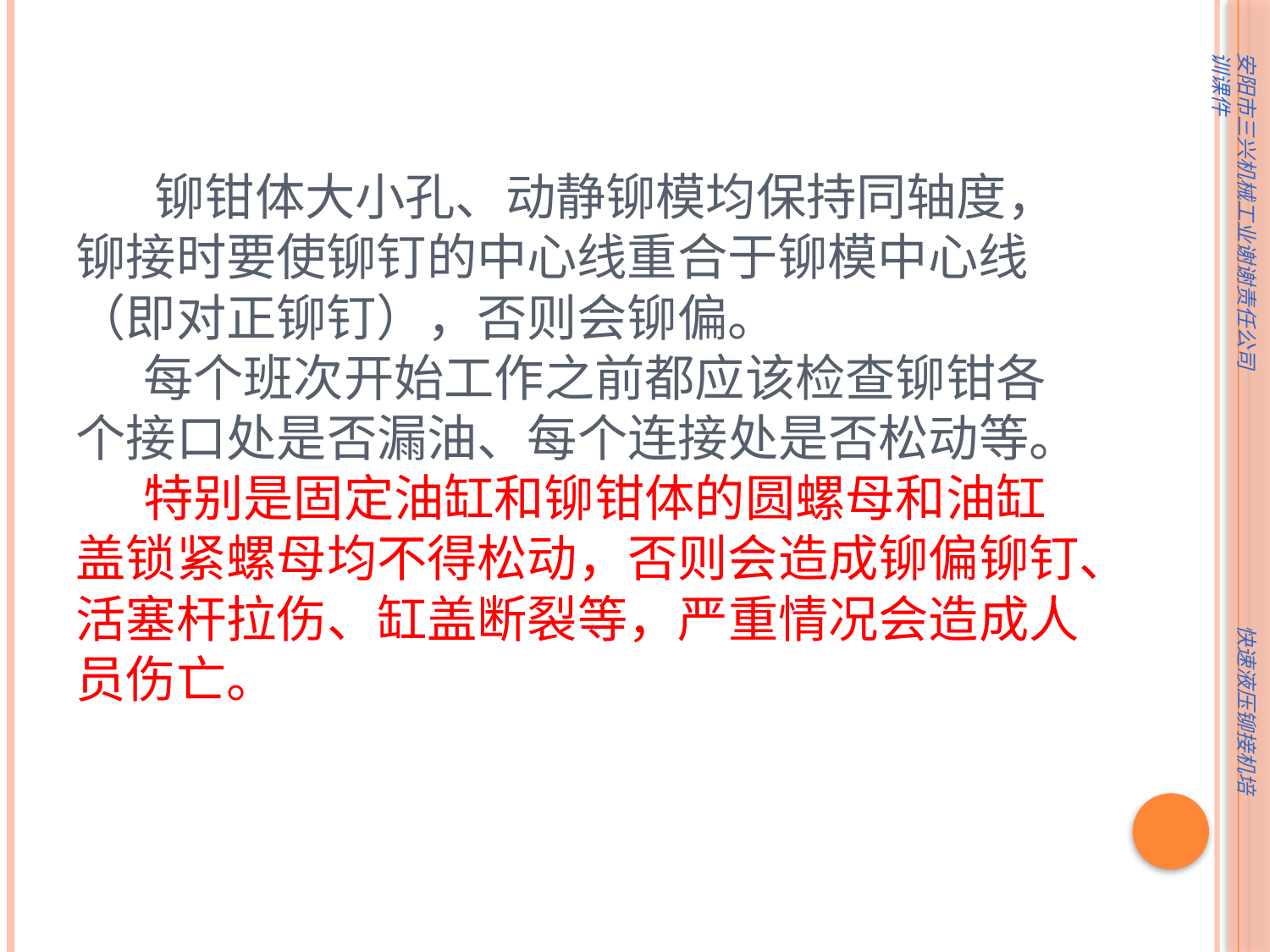

# 铆钳体大小孔、动静铆模均保持同轴度，铆接时要使铆钉的中心线重合于铆模中心线（即对正铆钉），否则会铆偏。 每个班次开始工作之前都应该检查铆钳各个接口处是否漏油、每个连接处是否松动等。 特别是固定油缸和铆钳体的圆螺母和油缸盖锁紧螺母均不得松动，否则会造成铆偏铆钉、活塞杆拉伤、缸盖断裂等，严重情况会造成人员伤亡。
安阳市三兴机械工业谢谢责任公司                                       快速液压铆接机培训课件